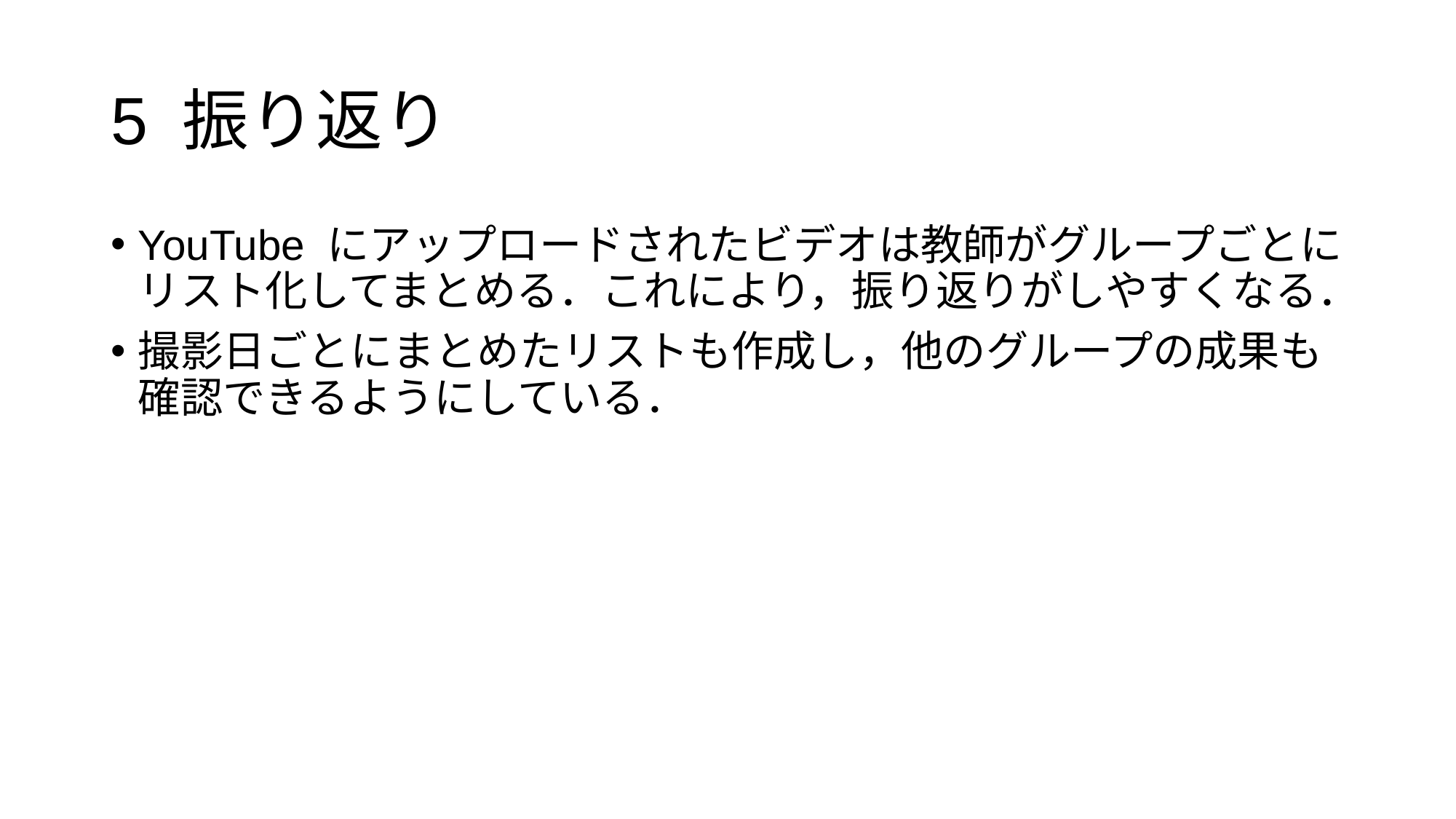

# 5 振り返り
YouTube にアップロードされたビデオは教師がグループごとにリスト化してまとめる．これにより，振り返りがしやすくなる．
撮影日ごとにまとめたリストも作成し，他のグループの成果も確認できるようにしている．